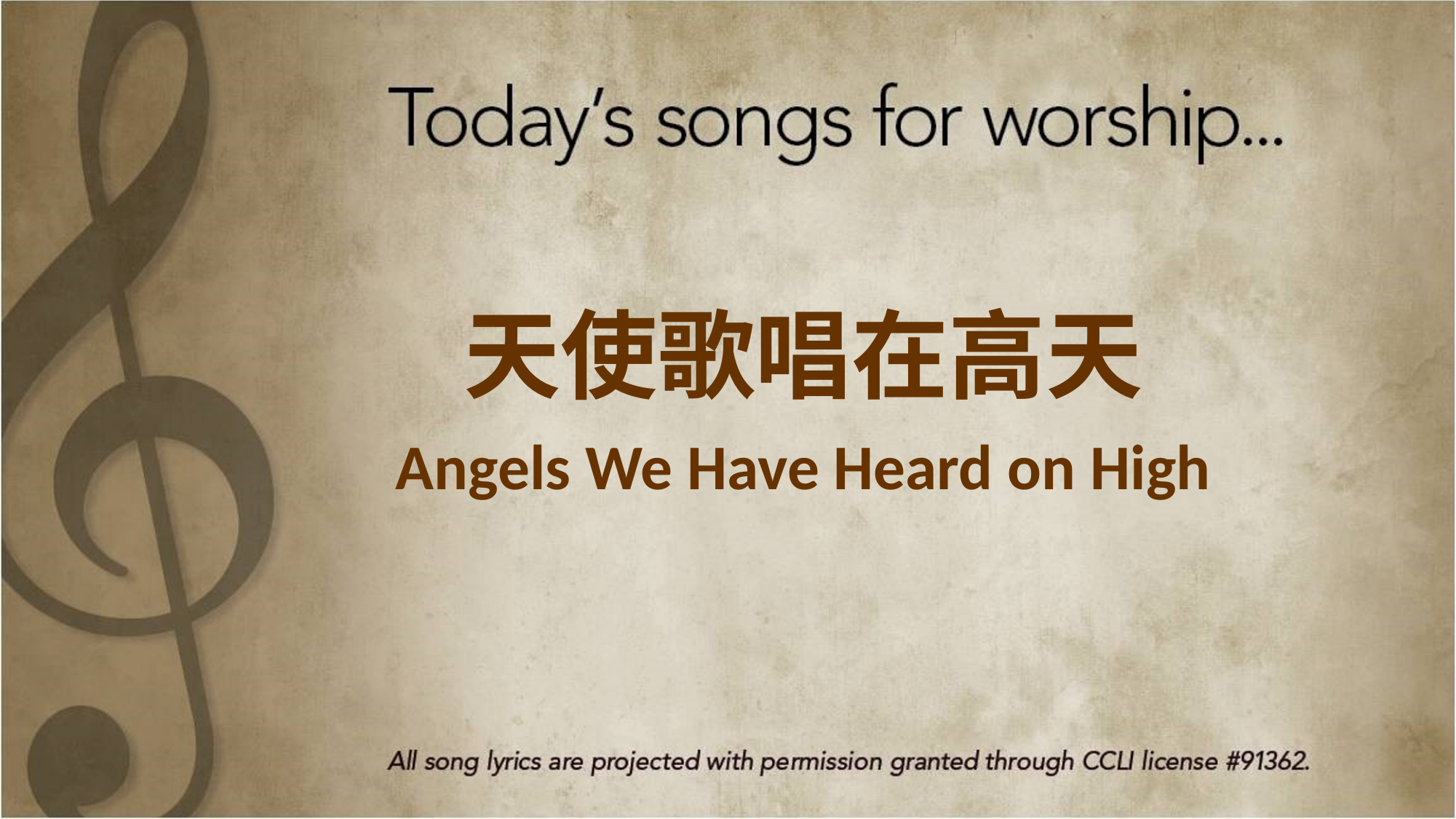

天使歌唱在高天
Angels We Have Heard on High